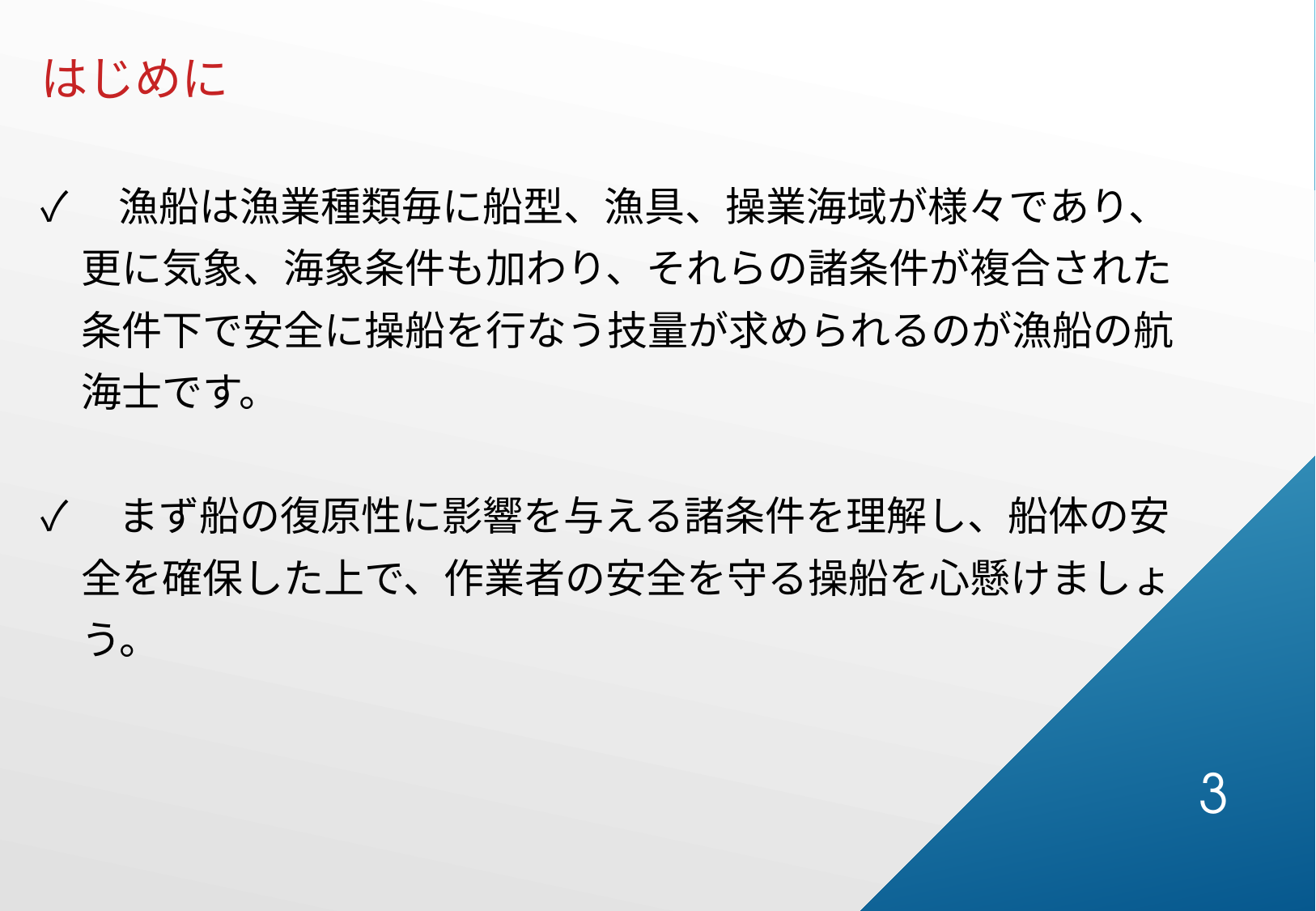

はじめに

✓　漁船は漁業種類毎に船型、漁具、操業海域が様々であり、
　更に気象、海象条件も加わり、それらの諸条件が複合された
　条件下で安全に操船を行なう技量が求められるのが漁船の航
　海士です。

✓　まず船の復原性に影響を与える諸条件を理解し、船体の安
　全を確保した上で、作業者の安全を守る操船を心懸けましょ
　う。

3